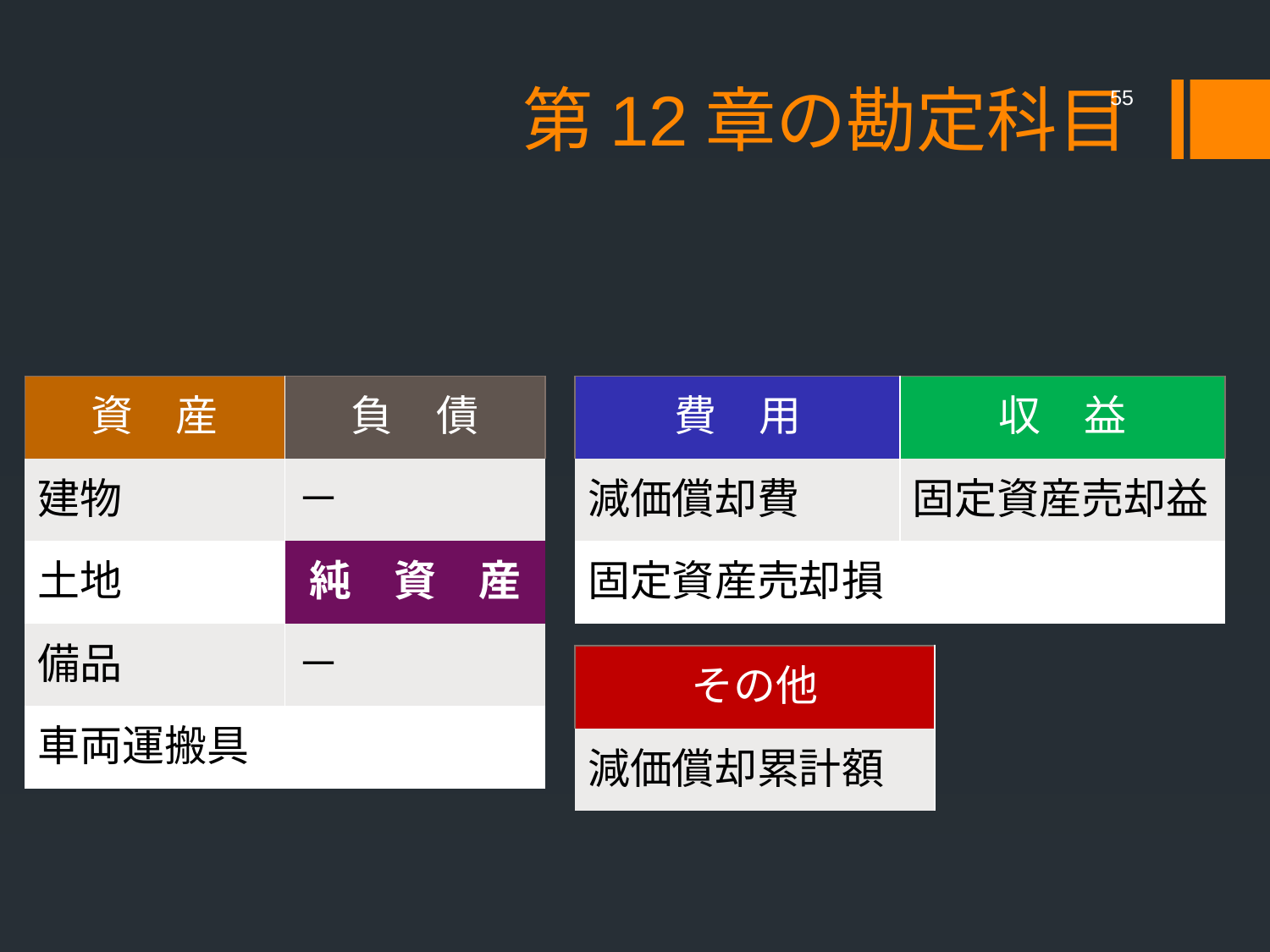

# 第12章の勘定科目
55
| 資　産 | 負　債 |
| --- | --- |
| 建物 | － |
| 土地 | 純　資　産 |
| 備品 | － |
| 車両運搬具 |  |
| 費　用 | 収　益 |
| --- | --- |
| 減価償却費 | 固定資産売却益 |
| 固定資産売却損 |  |
| その他 |
| --- |
| 減価償却累計額 |